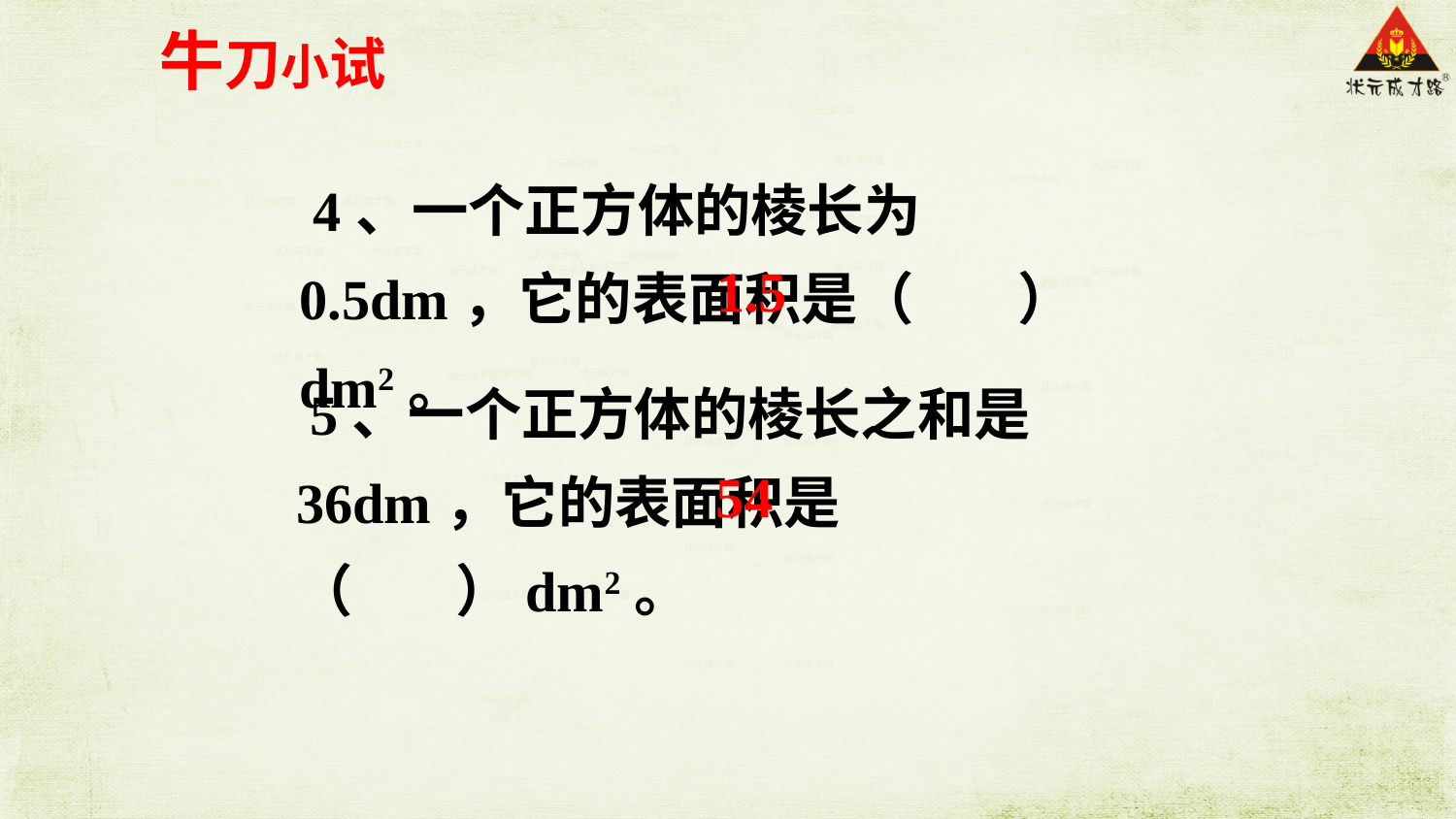

牛刀小试
状元成才路
状元成才路
状元成才路
状元成才路
状元成才路
状元成才路
状元成才路
 4、一个正方体的棱长为0.5dm，它的表面积是（        ）dm2。
状元成才路
状元成才路
状元成才路
状元成才路
状元成才路
状元成才路
状元成才路
状元成才路
状元成才路
1.5
状元成才路
状元成才路
状元成才路
状元成才路
状元成才路
状元成才路
 5、一个正方体的棱长之和是36dm，它的表面积是（        ）dm2。
状元成才路
状元成才路
54
状元成才路
状元成才路
状元成才路
状元成才路
状元成才路
状元成才路